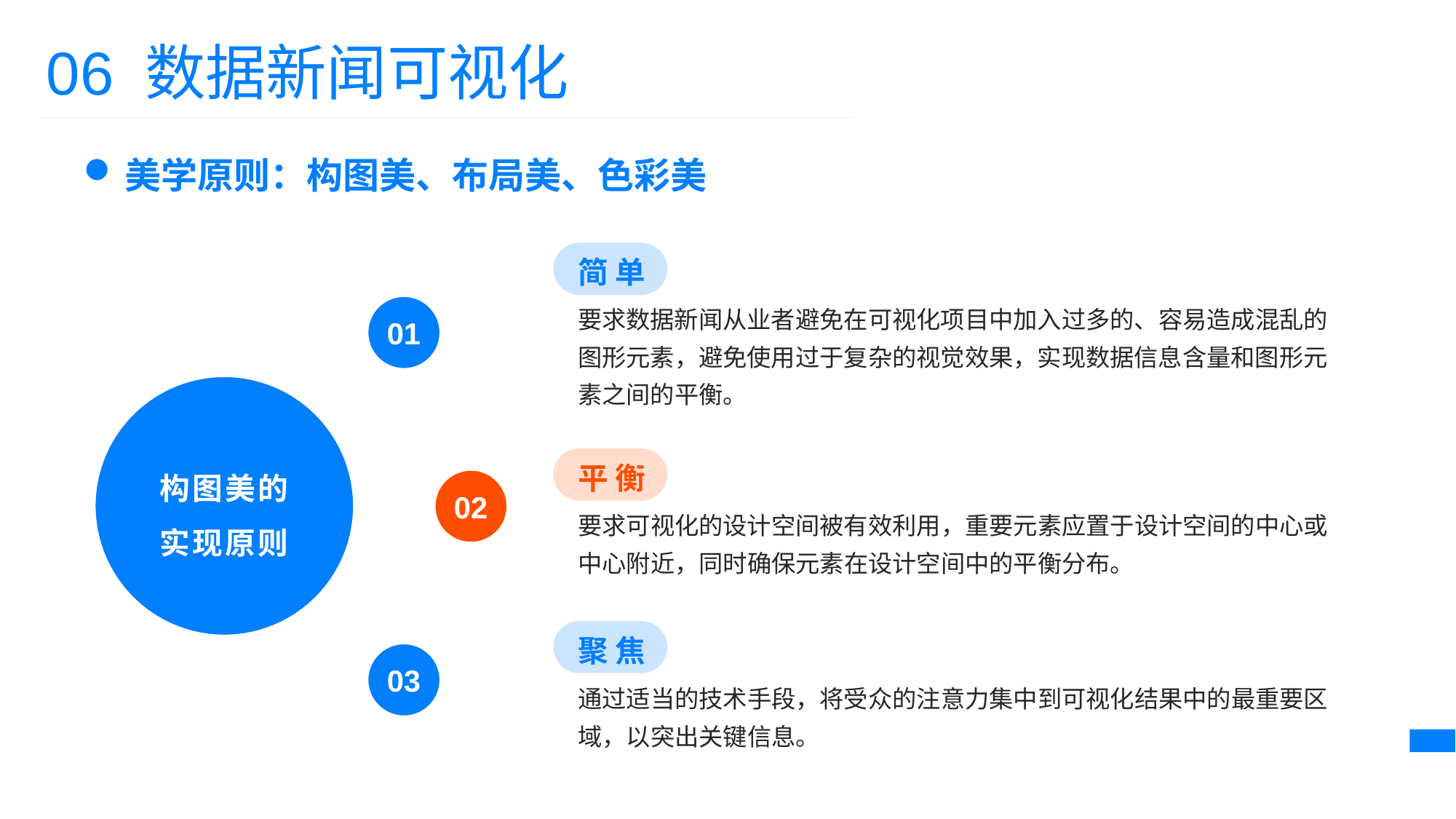

06 数据新闻可视化
美学原则：构图美、布局美、色彩美

简 单

要求数据新闻从业者避免在可视化项目中加入过多的、容易造成混乱的图形元素，避免使用过于复杂的视觉效果，实现数据信息含量和图形元素之间的平衡。
01
构图美的
实现原则

平 衡
02
要求可视化的设计空间被有效利用，重要元素应置于设计空间的中心或中心附近，同时确保元素在设计空间中的平衡分布。

聚 焦
03
通过适当的技术手段，将受众的注意力集中到可视化结果中的最重要区域，以突出关键信息。